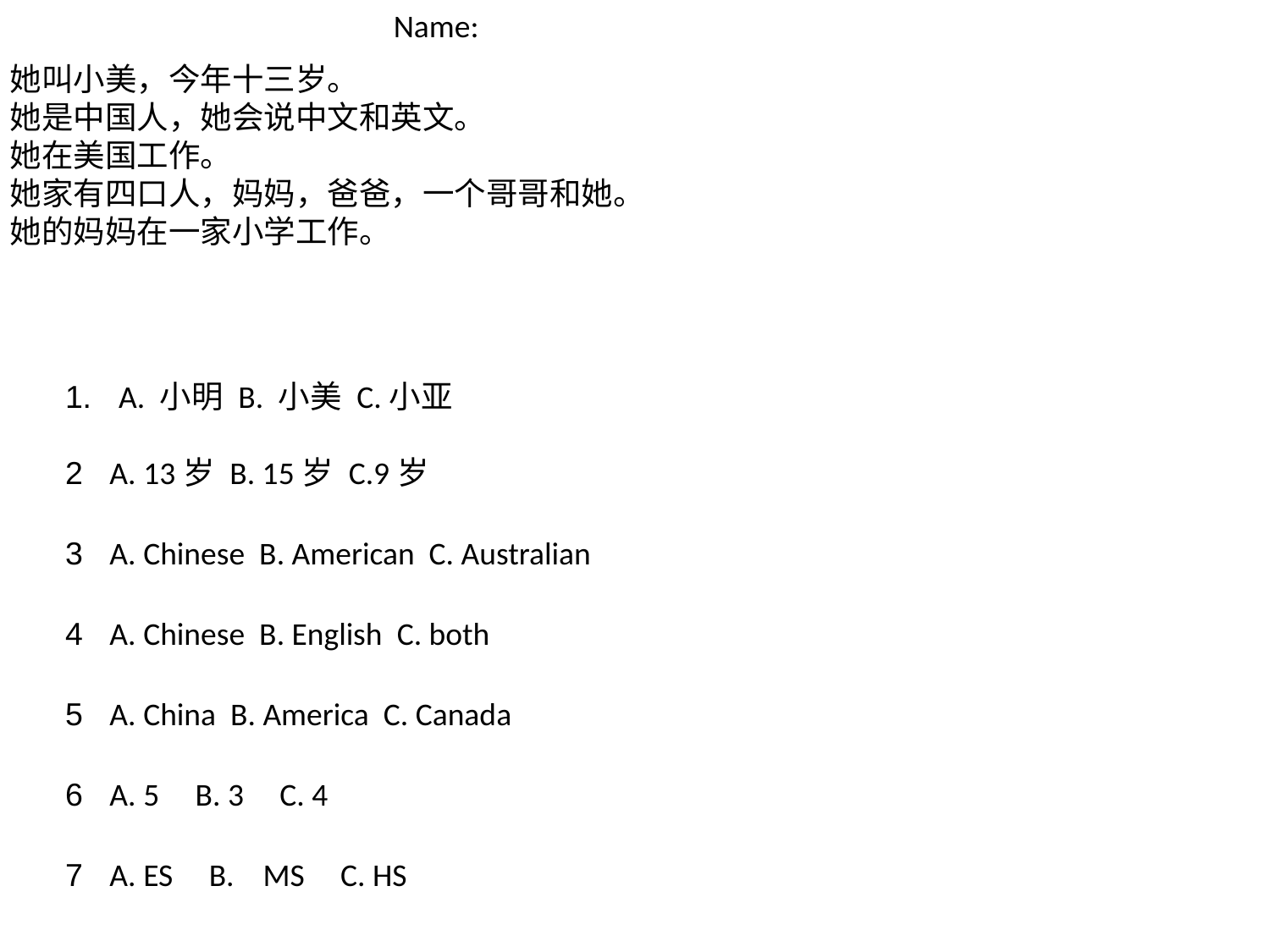

Name:
她叫小美，今年十三岁。
她是中国人，她会说中文和英文。
她在美国工作。
她家有四口人，妈妈，爸爸，一个哥哥和她。
她的妈妈在一家小学工作。
1.   A. 小明 B. 小美 C.小亚

2   A. 13岁 B. 15岁 C.9岁

3   A. Chinese  B. American  C. Australian

4   A. Chinese  B. English  C. both

5   A. China  B. America  C. Canada

6   A. 5     B. 3     C. 4

7   A. ES     B.    MS     C. HS